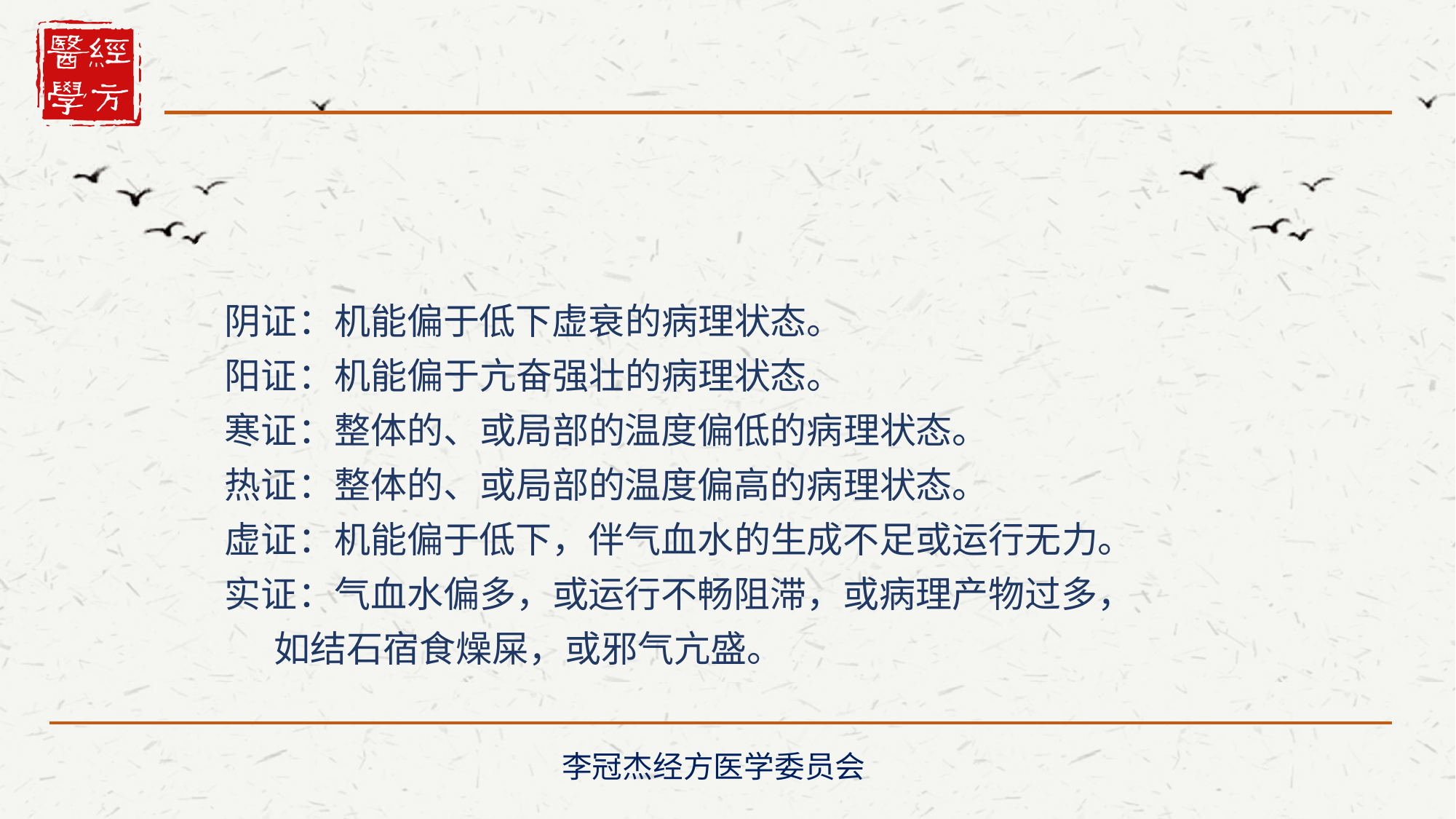

阴证：机能偏于低下虚衰的病理状态。
   阳证：机能偏于亢奋强壮的病理状态。
   寒证：整体的、或局部的温度偏低的病理状态。
   热证：整体的、或局部的温度偏高的病理状态。
   虚证：机能偏于低下，伴气血水的生成不足或运行无力。
   实证：气血水偏多，或运行不畅阻滞，或病理产物过多，
         如结石宿食燥屎，或邪气亢盛。
37